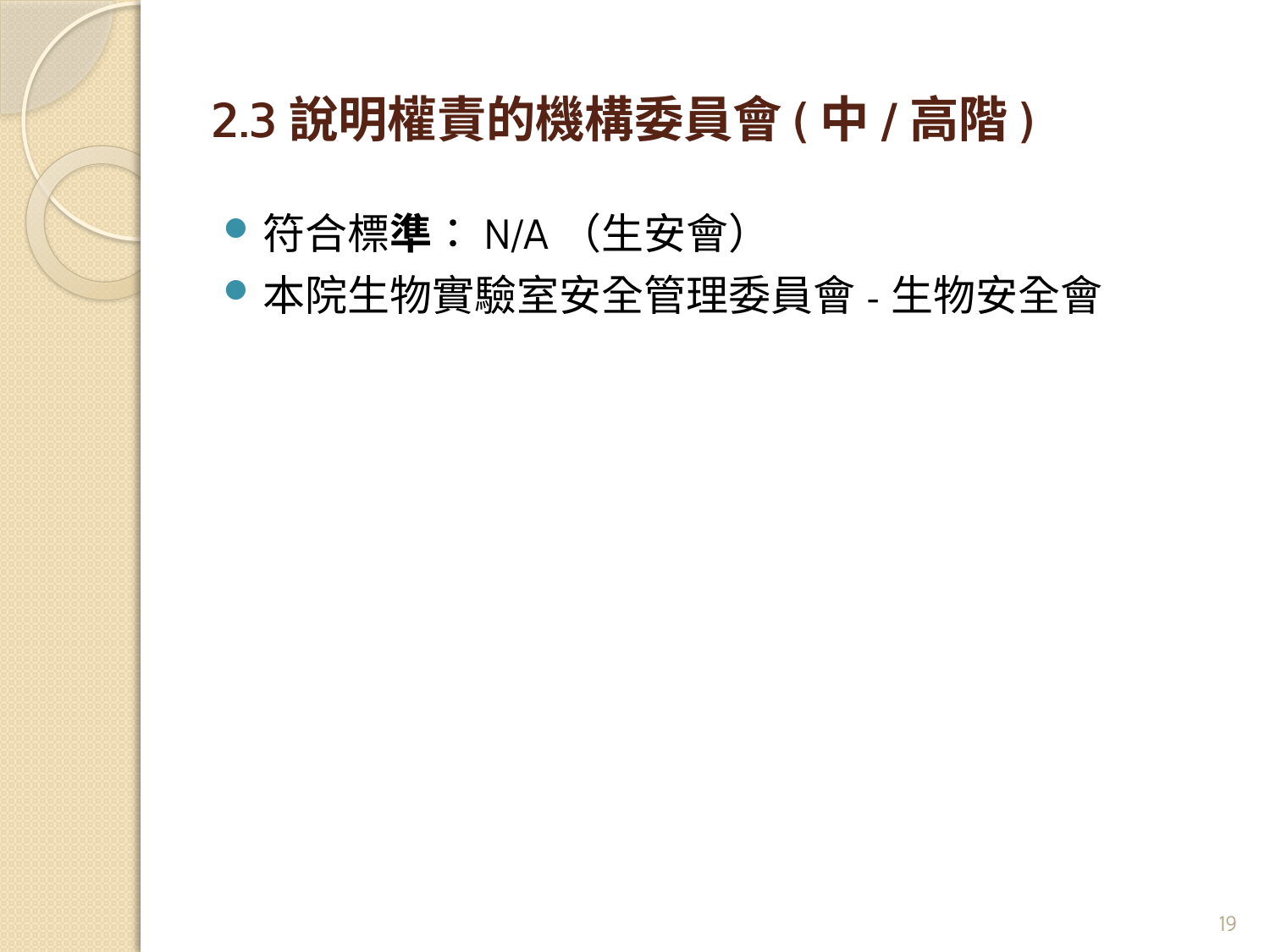

# 2.3說明權責的機構委員會(中/高階)
符合標準：N/A（生安會）
本院生物實驗室安全管理委員會-生物安全會

19